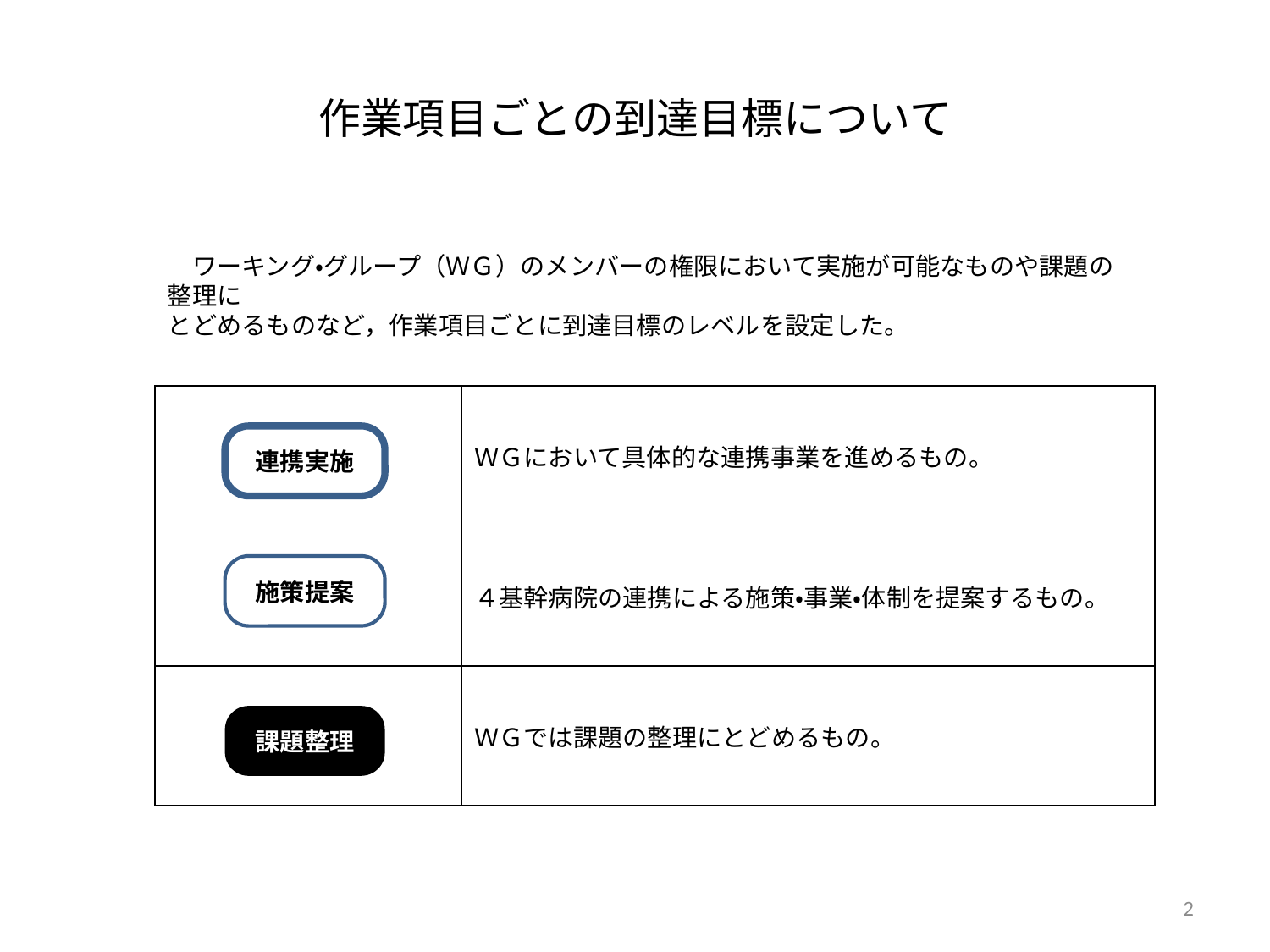

# 作業項目ごとの到達目標について
　ワーキング・グループ（ＷＧ）のメンバーの権限において実施が可能なものや課題の整理に
とどめるものなど，作業項目ごとに到達目標のレベルを設定した。
|  | ＷＧにおいて具体的な連携事業を進めるもの。 |
| --- | --- |
|  | ４基幹病院の連携による施策・事業・体制を提案するもの。 |
|  | ＷＧでは課題の整理にとどめるもの。 |
連携実施
施策提案
課題整理
2